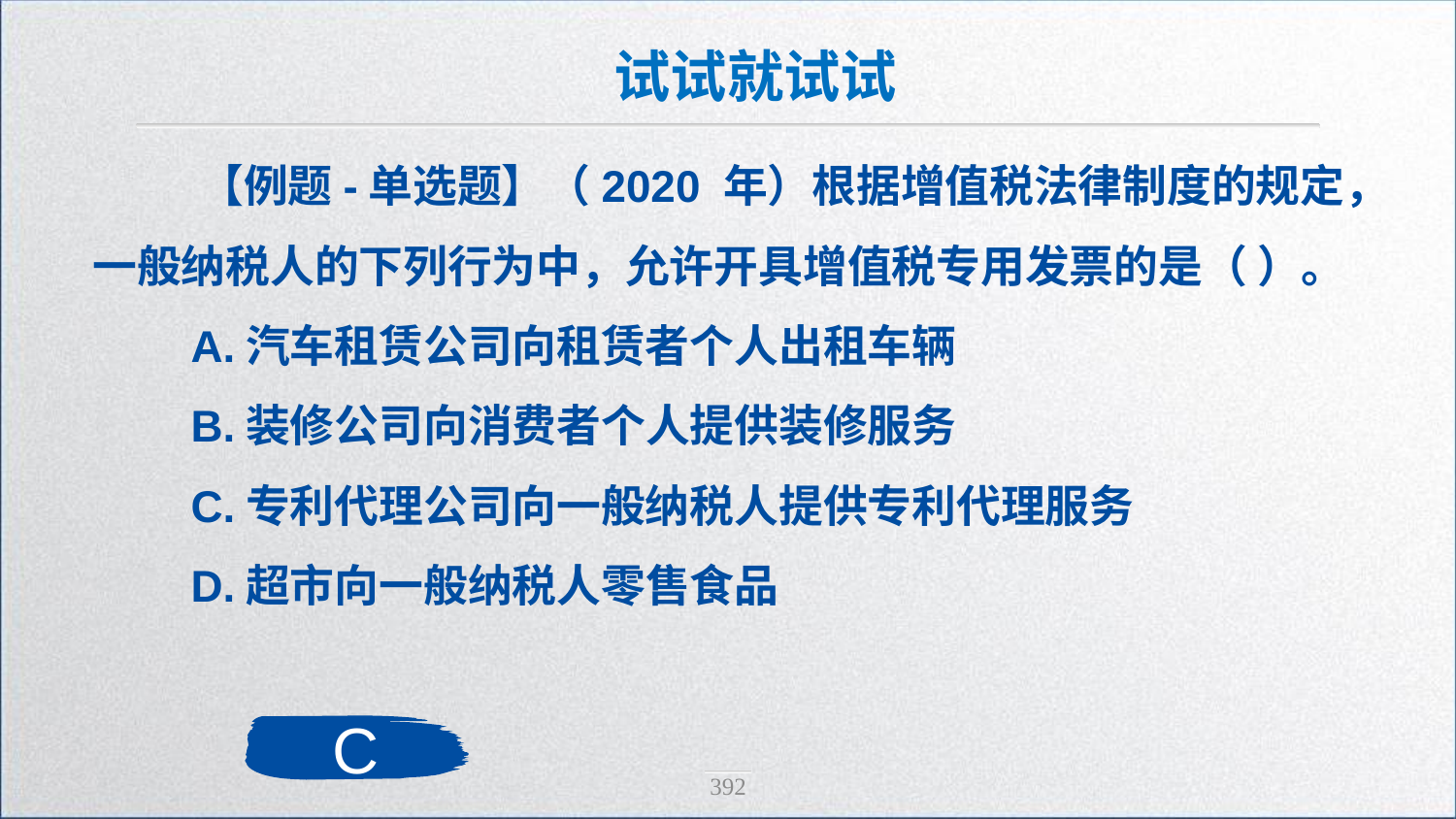

试试就试试
 【例题-单选题】（2020 年）根据增值税法律制度的规定，一般纳税人的下列行为中，允许开具增值税专用发票的是（ ）。
 A.汽车租赁公司向租赁者个人出租车辆
 B.装修公司向消费者个人提供装修服务
 C.专利代理公司向一般纳税人提供专利代理服务
 D.超市向一般纳税人零售食品

C
392